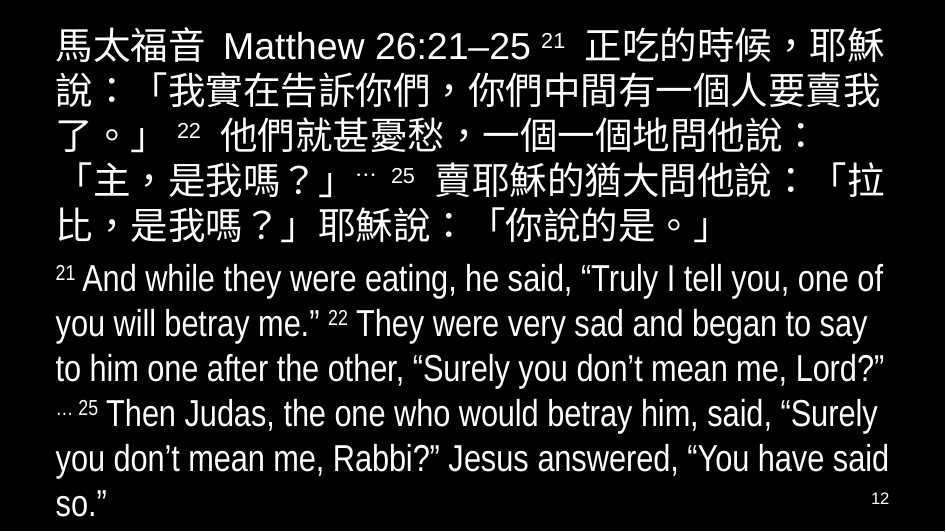

馬太福音 Matthew 26:21–25 21 正吃的時候，耶穌說：「我實在告訴你們，你們中間有一個人要賣我了。」22 他們就甚憂愁，一個一個地問他說：「主，是我嗎？」… 25 賣耶穌的猶大問他說：「拉比，是我嗎？」耶穌說：「你說的是。」
21 And while they were eating, he said, “Truly I tell you, one of you will betray me.” 22 They were very sad and began to say to him one after the other, “Surely you don’t mean me, Lord?” … 25 Then Judas, the one who would betray him, said, “Surely you don’t mean me, Rabbi?” Jesus answered, “You have said so.”

12